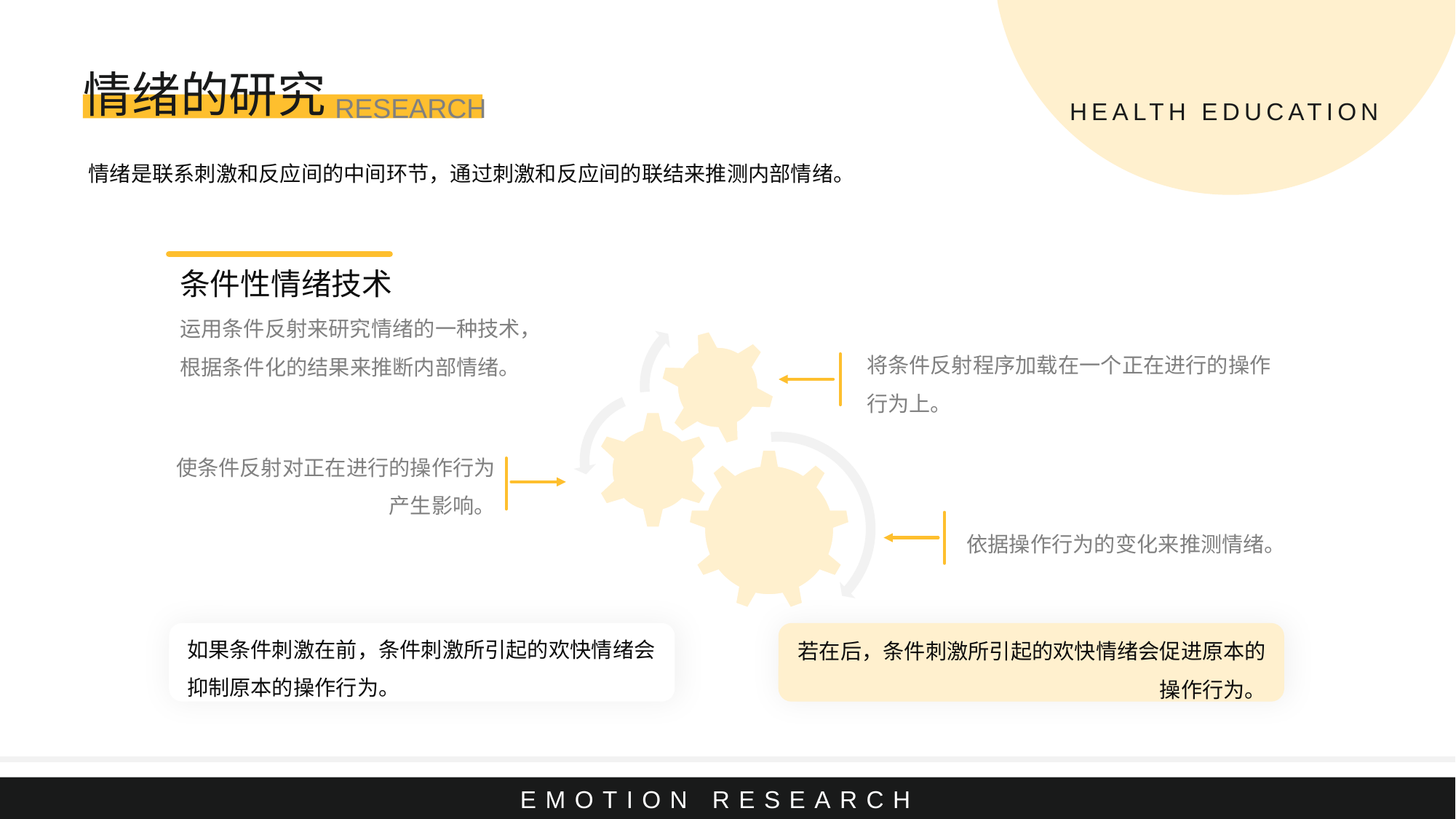

情绪的研究
RESEARCH
HEALTH EDUCATION

情绪是联系刺激和反应间的中间环节，通过刺激和反应间的联结来推测内部情绪。
条件性情绪技术
运用条件反射来研究情绪的一种技术，根据条件化的结果来推断内部情绪。

将条件反射程序加载在一个正在进行的操作行为上。
使条件反射对正在进行的操作行为产生影响。
依据操作行为的变化来推测情绪。
如果条件刺激在前，条件刺激所引起的欢快情绪会抑制原本的操作行为。
若在后，条件刺激所引起的欢快情绪会促进原本的操作行为。

EMOTION RESEARCH